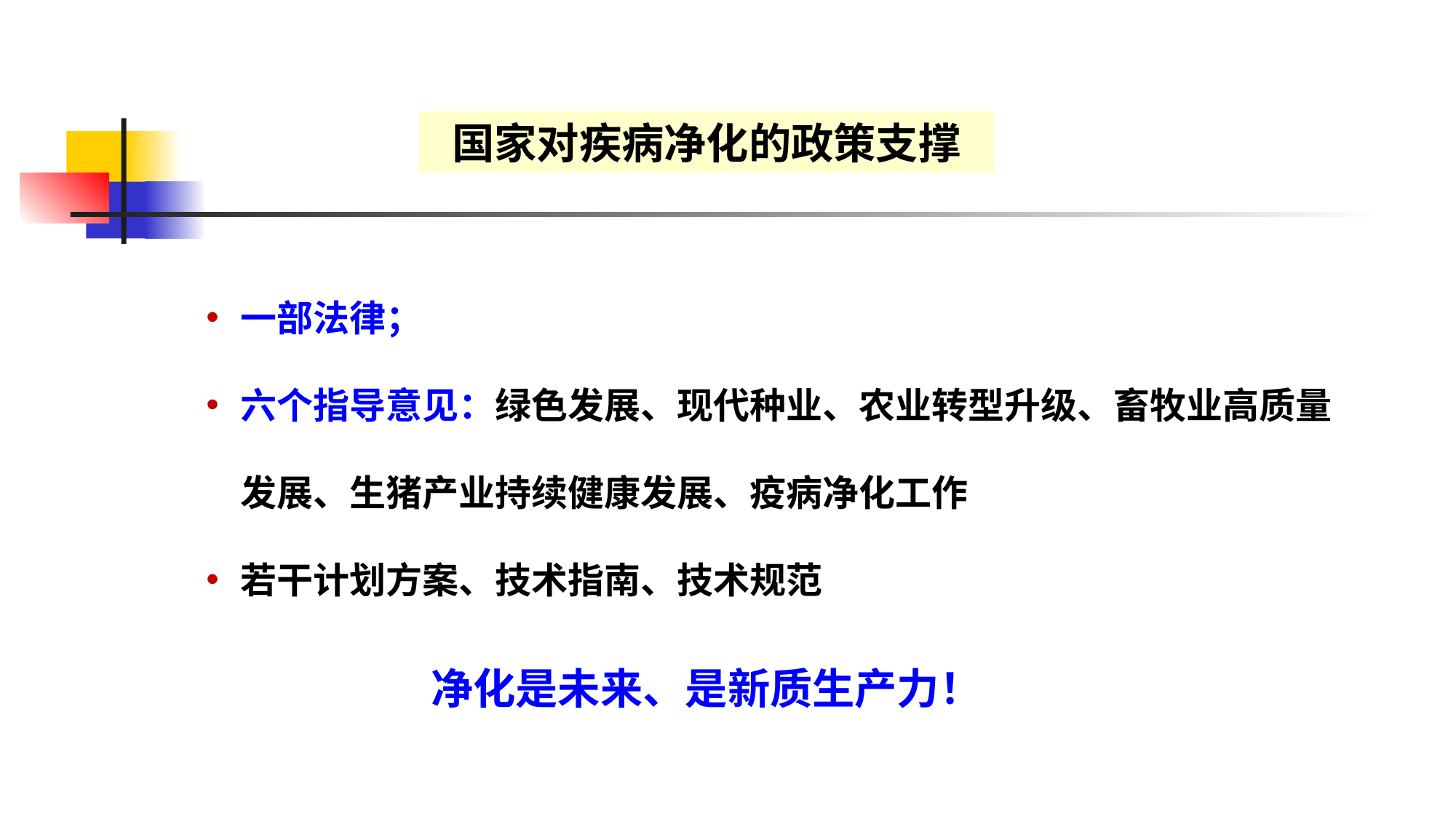

国家对疾病净化的政策支撑
一部法律；
六个指导意见：绿色发展、现代种业、农业转型升级、畜牧业高质量发展、生猪产业持续健康发展、疫病净化工作
若干计划方案、技术指南、技术规范
净化是未来、是新质生产力！